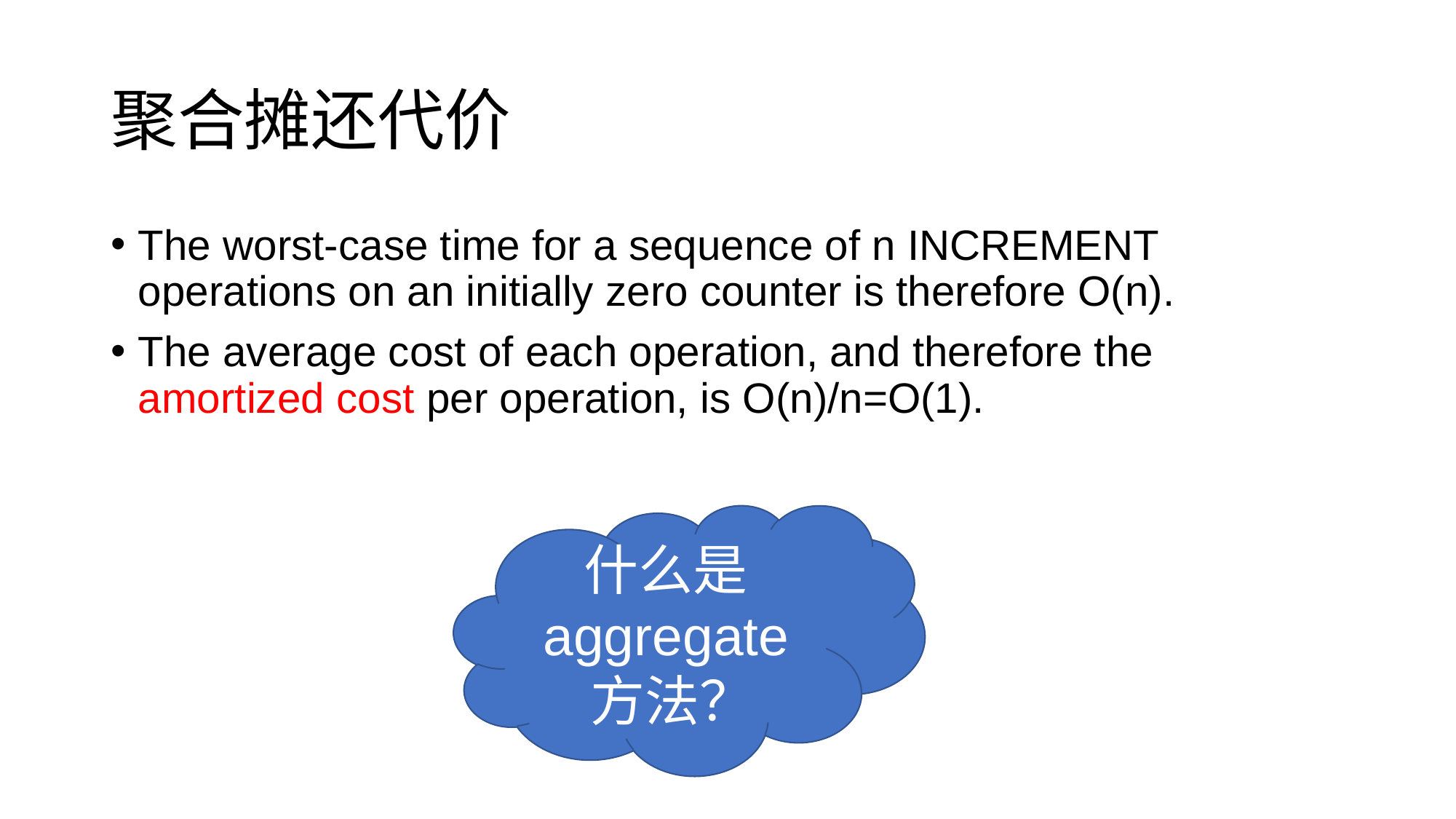

# 聚合摊还代价
The worst-case time for a sequence of n INCREMENT operations on an initially zero counter is therefore O(n).
The average cost of each operation, and therefore the amortized cost per operation, is O(n)/n=O(1).
什么是aggregate方法？